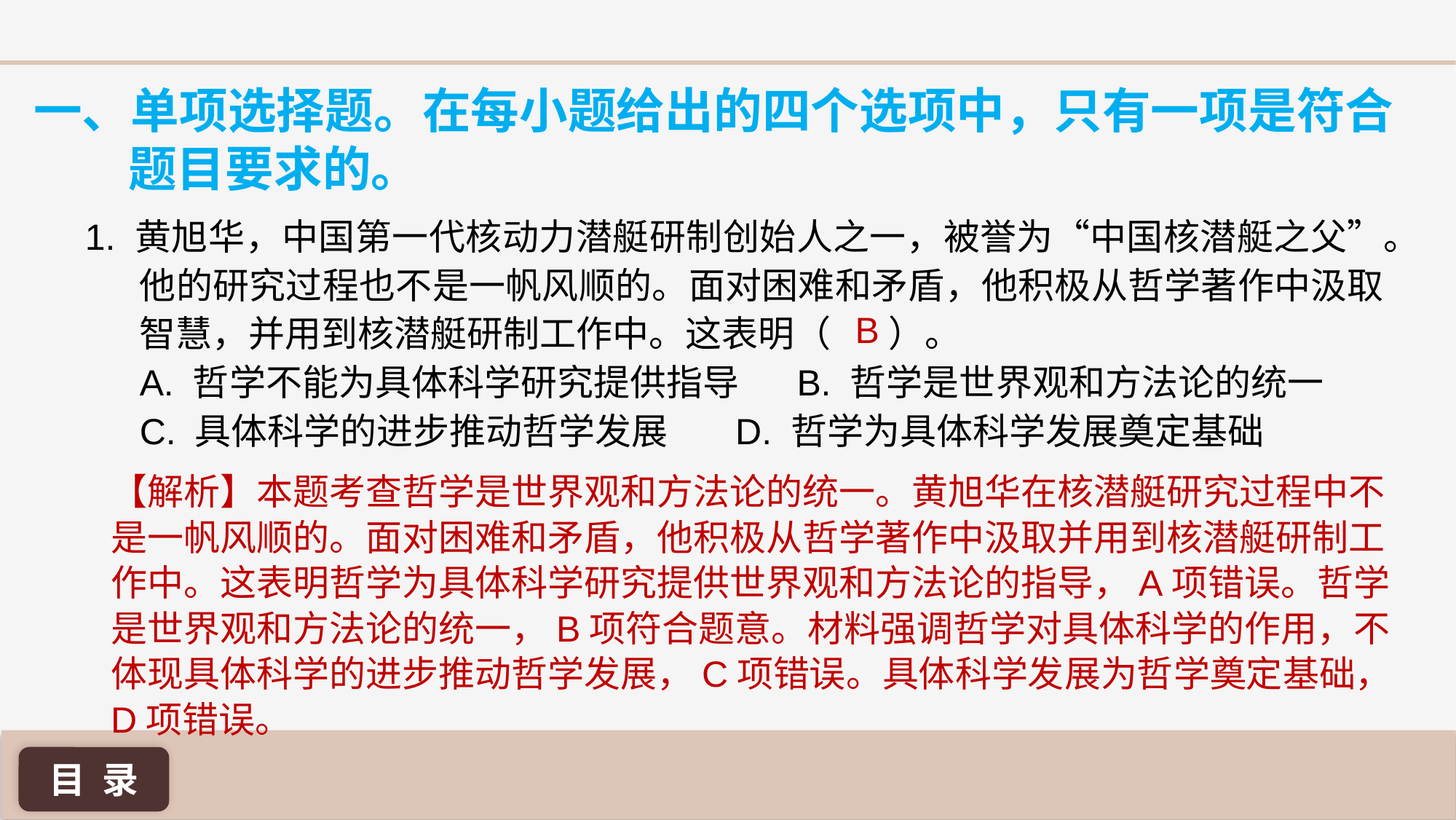

一、单项选择题。在每小题给出的四个选项中，只有一项是符合题目要求的。
1. 黄旭华，中国第一代核动力潜艇研制创始人之一，被誉为“中国核潜艇之父”。他的研究过程也不是一帆风顺的。面对困难和矛盾，他积极从哲学著作中汲取智慧，并用到核潜艇研制工作中。这表明（       ）。
A. 哲学不能为具体科学研究提供指导      B. 哲学是世界观和方法论的统一
C. 具体科学的进步推动哲学发展 	     D. 哲学为具体科学发展奠定基础
B
【解析】本题考查哲学是世界观和方法论的统一。黄旭华在核潜艇研究过程中不是一帆风顺的。面对困难和矛盾，他积极从哲学著作中汲取并用到核潜艇研制工作中。这表明哲学为具体科学研究提供世界观和方法论的指导，A项错误。哲学是世界观和方法论的统一，B项符合题意。材料强调哲学对具体科学的作用，不体现具体科学的进步推动哲学发展，C项错误。具体科学发展为哲学奠定基础，D项错误。